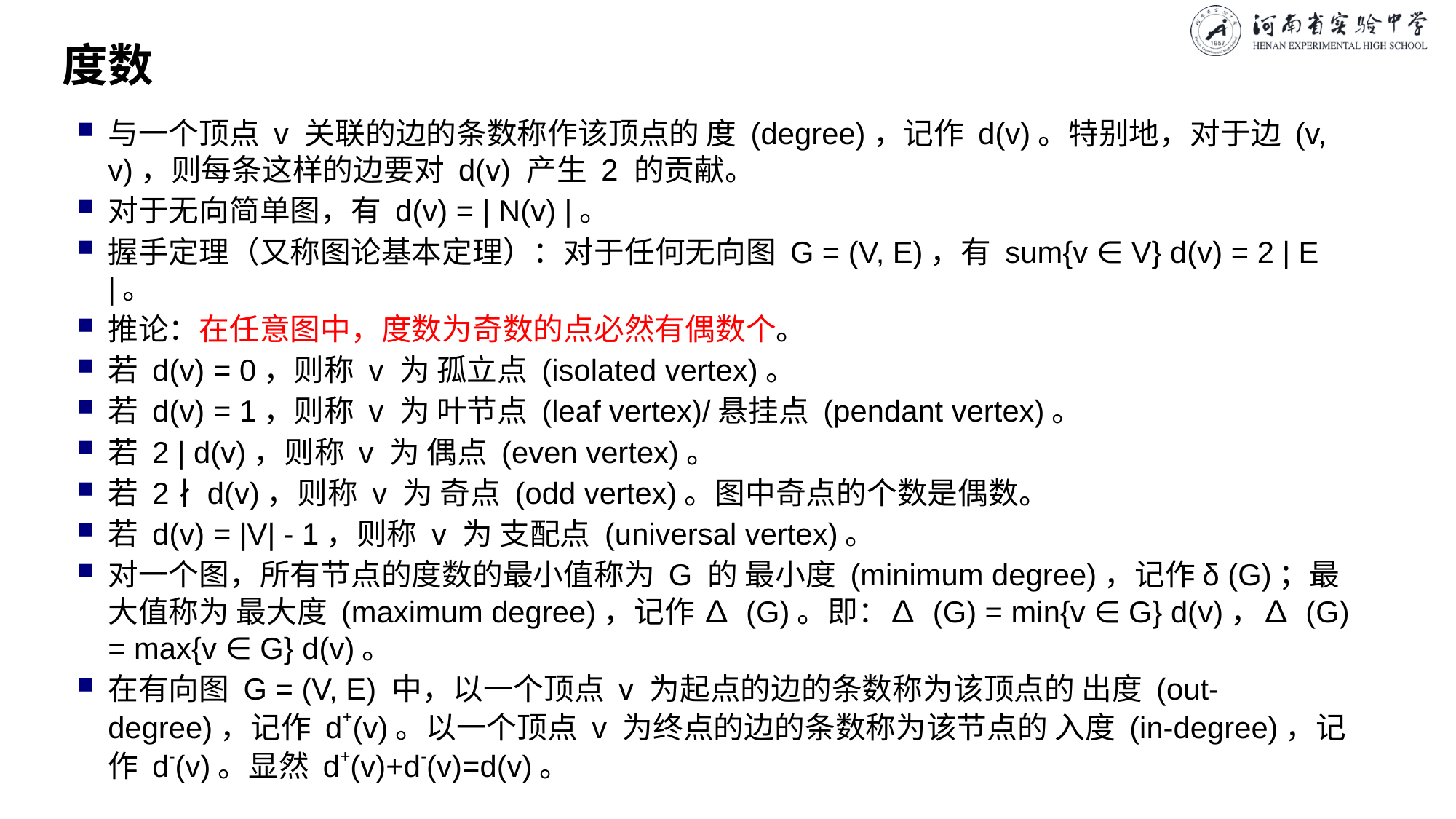

# 度数
与一个顶点 v 关联的边的条数称作该顶点的 度 (degree)，记作 d(v)。特别地，对于边 (v, v)，则每条这样的边要对 d(v) 产生 2 的贡献。
对于无向简单图，有 d(v) = | N(v) |。
握手定理（又称图论基本定理）：对于任何无向图 G = (V, E)，有 sum{v ∈ V} d(v) = 2 | E |。
推论：在任意图中，度数为奇数的点必然有偶数个。
若 d(v) = 0，则称 v 为 孤立点 (isolated vertex)。
若 d(v) = 1，则称 v 为 叶节点 (leaf vertex)/悬挂点 (pendant vertex)。
若 2 | d(v)，则称 v 为 偶点 (even vertex)。
若 2 ∤  d(v)，则称 v 为 奇点 (odd vertex)。图中奇点的个数是偶数。
若 d(v) = |V| - 1，则称 v 为 支配点 (universal vertex)。
对一个图，所有节点的度数的最小值称为 G 的 最小度 (minimum degree)，记作δ (G)；最大值称为 最大度 (maximum degree)，记作 ∆ (G)。即：∆ (G) = min{v ∈ G} d(v)，∆ (G) = max{v ∈ G} d(v)。
在有向图 G = (V, E) 中，以一个顶点 v 为起点的边的条数称为该顶点的 出度 (out-degree)，记作 d+(v)。以一个顶点 v 为终点的边的条数称为该节点的 入度 (in-degree)，记作 d-(v)。显然 d+(v)+d-(v)=d(v)。